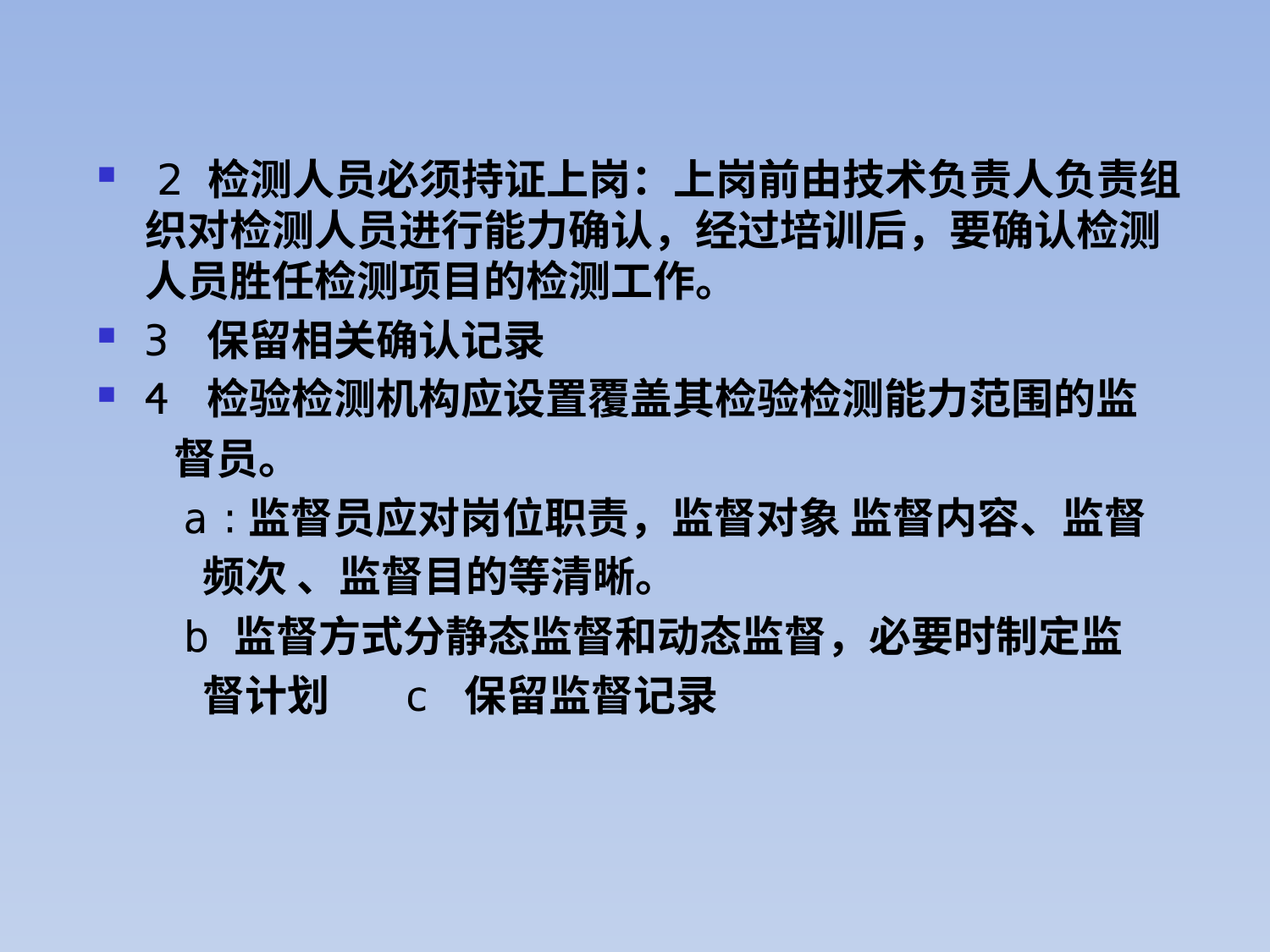

2 检测人员必须持证上岗：上岗前由技术负责人负责组织对检测人员进行能力确认，经过培训后，要确认检测人员胜任检测项目的检测工作。
3  保留相关确认记录
4  检验检测机构应设置覆盖其检验检测能力范围的监
       督员。
       a :监督员应对岗位职责，监督对象 监督内容、监督
          频次 、监督目的等清晰。
       b 监督方式分静态监督和动态监督，必要时制定监
          督计划       c  保留监督记录